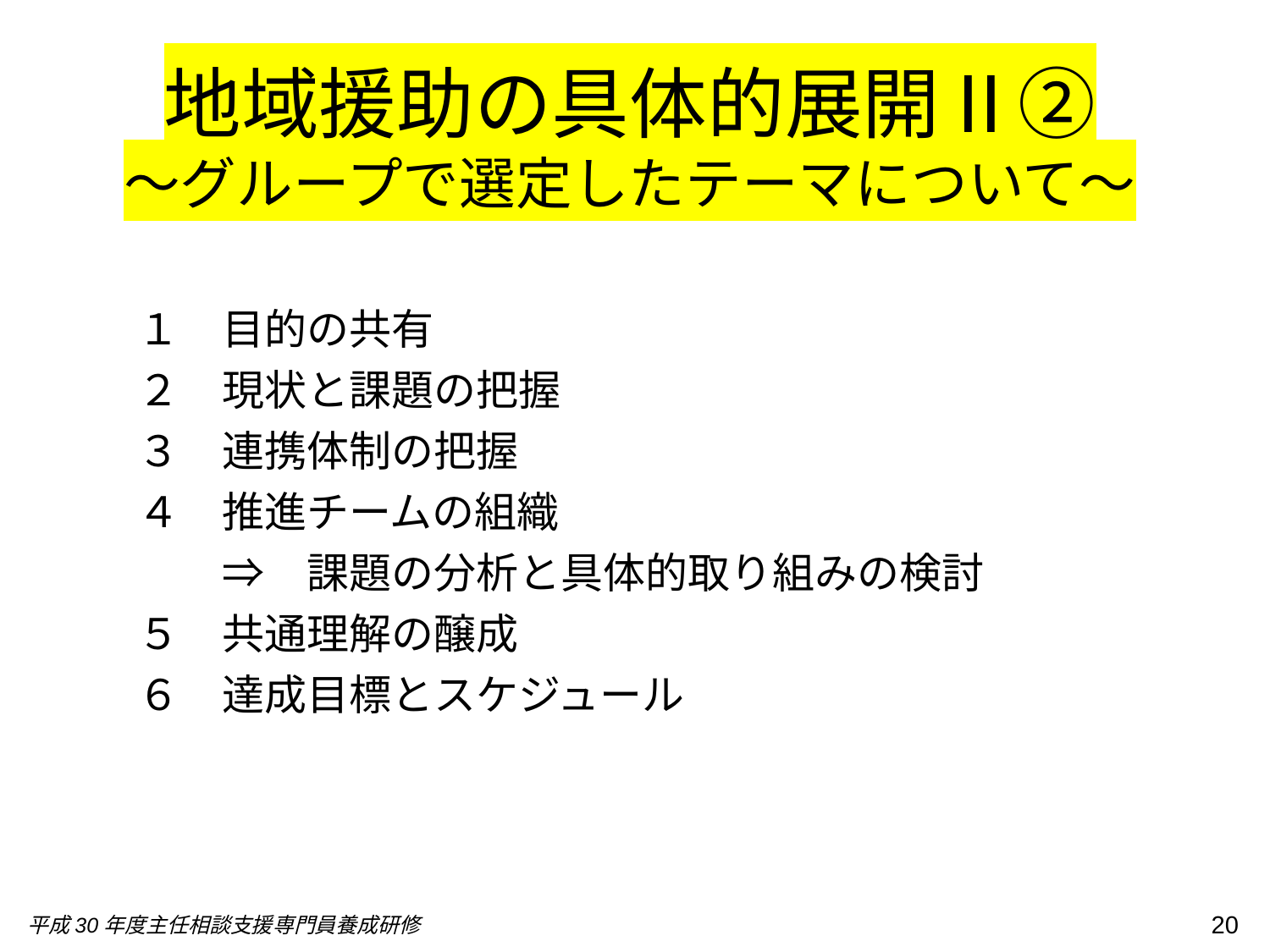

# 地域援助の具体的展開Ⅱ② ～グループで選定したテーマについて～
１　目的の共有
２　現状と課題の把握
３　連携体制の把握
４　推進チームの組織
　　⇒　課題の分析と具体的取り組みの検討
５　共通理解の醸成
６　達成目標とスケジュール
20
平成30年度主任相談支援専門員養成研修